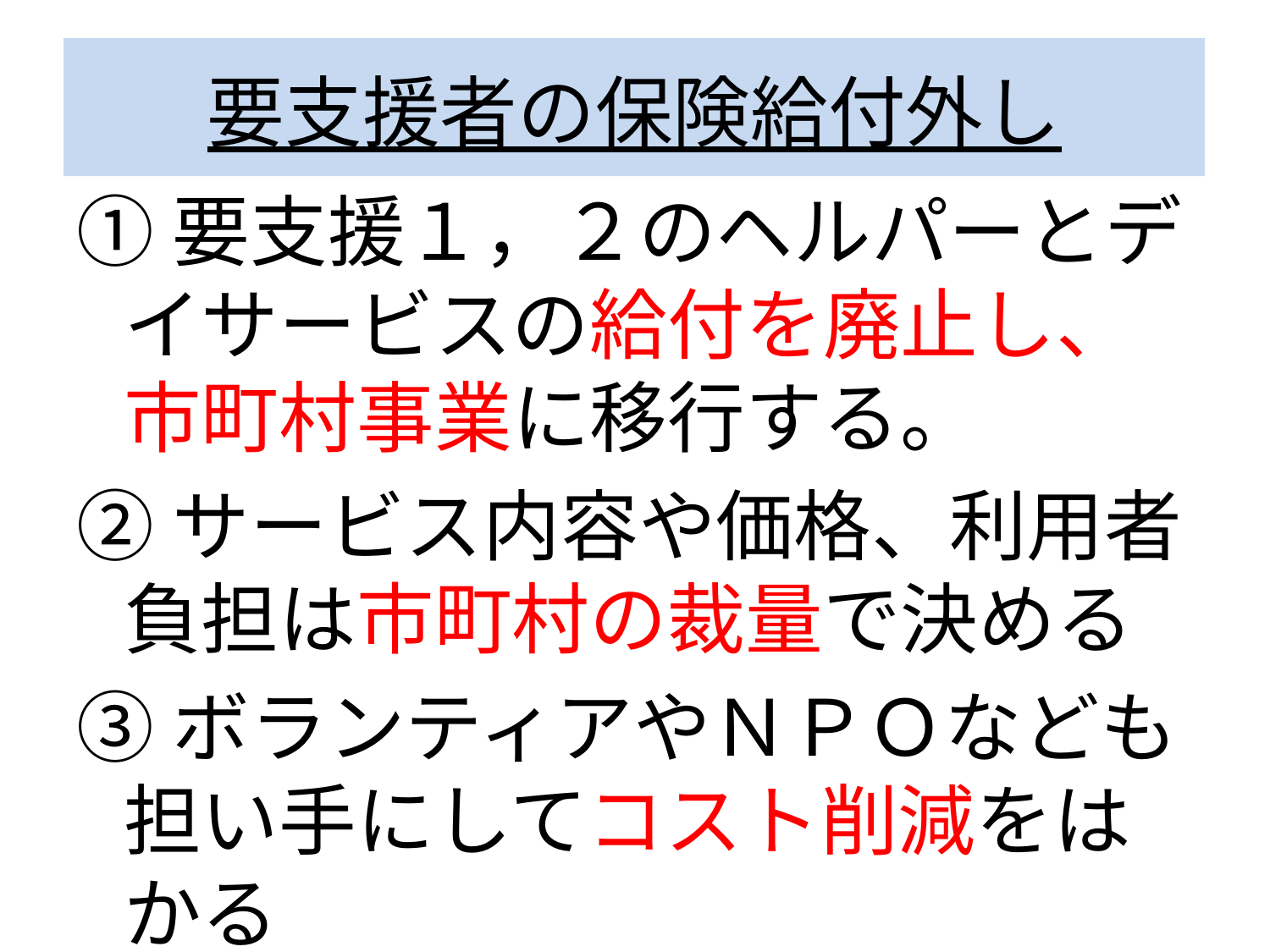

# 要支援者の保険給付外し
①要支援１，２のヘルパーとデイサービスの給付を廃止し、市町村事業に移行する。
②サービス内容や価格、利用者負担は市町村の裁量で決める
③ボランティアやＮＰＯなども担い手にしてコスト削減をはかる